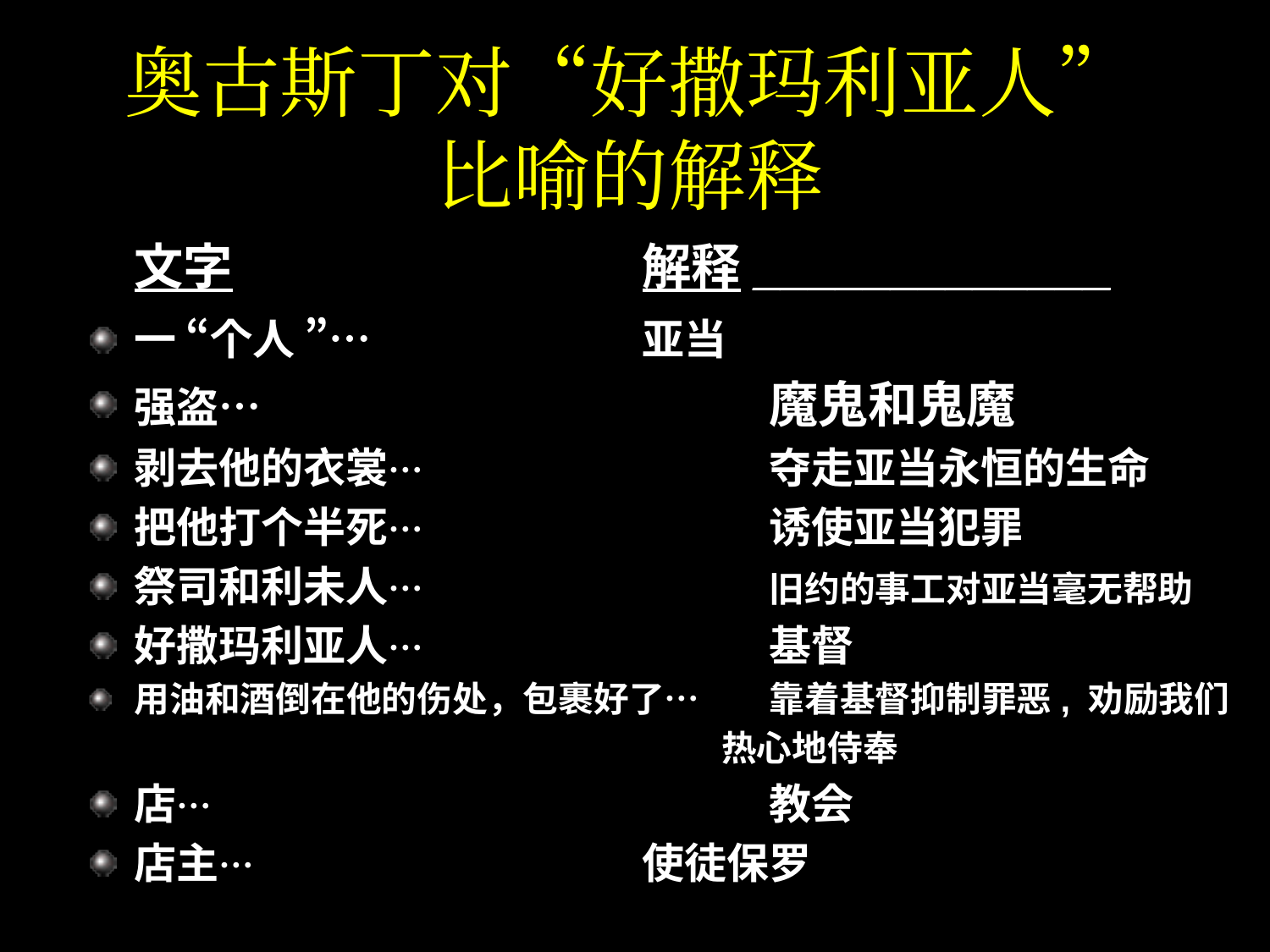

# 奥古斯丁对“好撒玛利亚人” 比喻的解释
	文字				解释_____________
一 “个人 ”…			亚当
强盗…				魔鬼和鬼魔
剥去他的衣裳…			夺走亚当永恒的生命
把他打个半死…			诱使亚当犯罪
祭司和利未人…			旧约的事工对亚当毫无帮助
好撒玛利亚人…			基督
用油和酒倒在他的伤处，包裹好了…	靠着基督抑制罪恶, 劝励我们
					热心地侍奉
店…					教会
店主…				使徒保罗